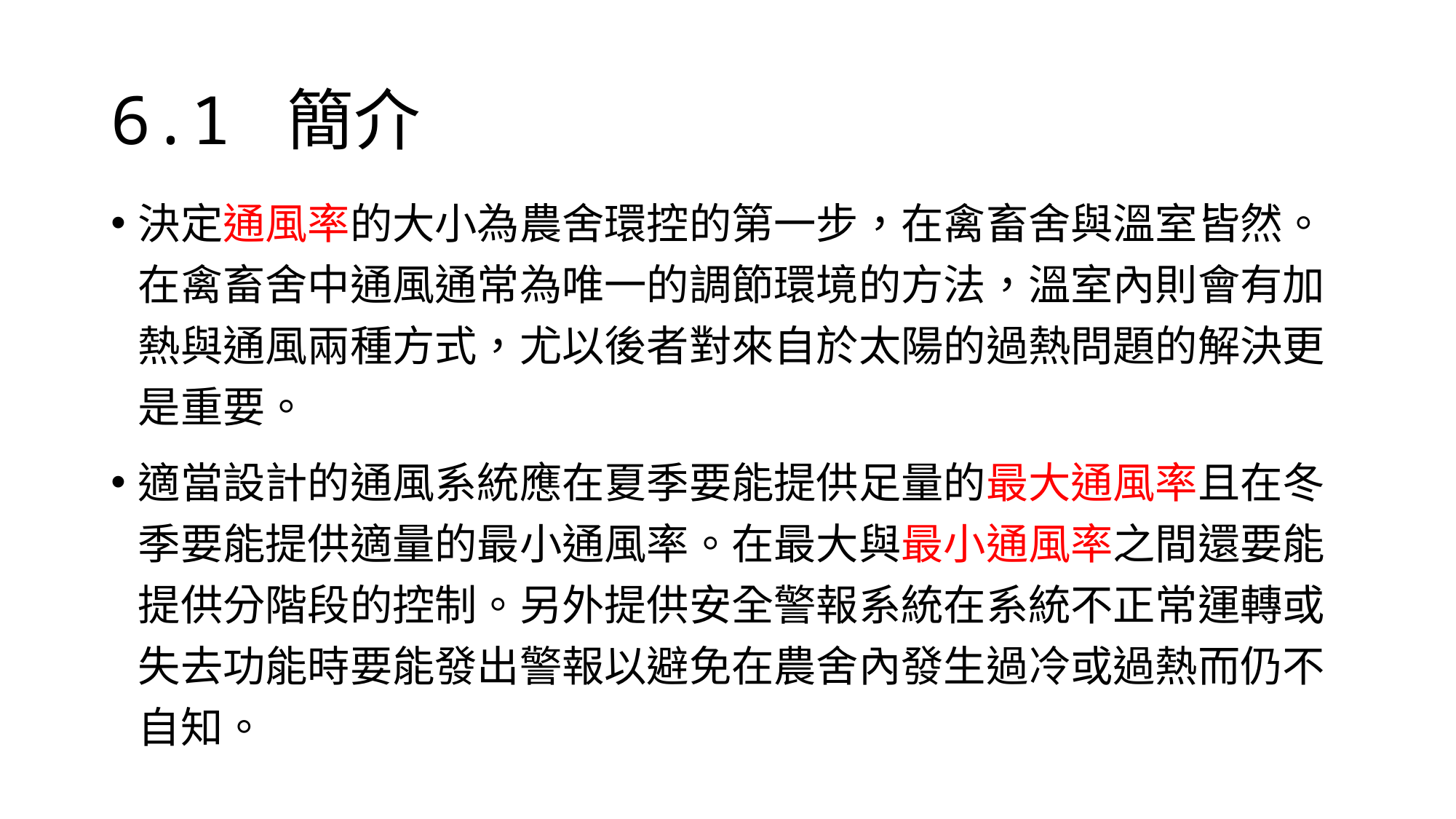

# 6.1 簡介
決定通風率的大小為農舍環控的第一步，在禽畜舍與溫室皆然。在禽畜舍中通風通常為唯一的調節環境的方法，溫室內則會有加熱與通風兩種方式，尤以後者對來自於太陽的過熱問題的解決更是重要。
適當設計的通風系統應在夏季要能提供足量的最大通風率且在冬季要能提供適量的最小通風率。在最大與最小通風率之間還要能提供分階段的控制。另外提供安全警報系統在系統不正常運轉或失去功能時要能發出警報以避免在農舍內發生過冷或過熱而仍不自知。